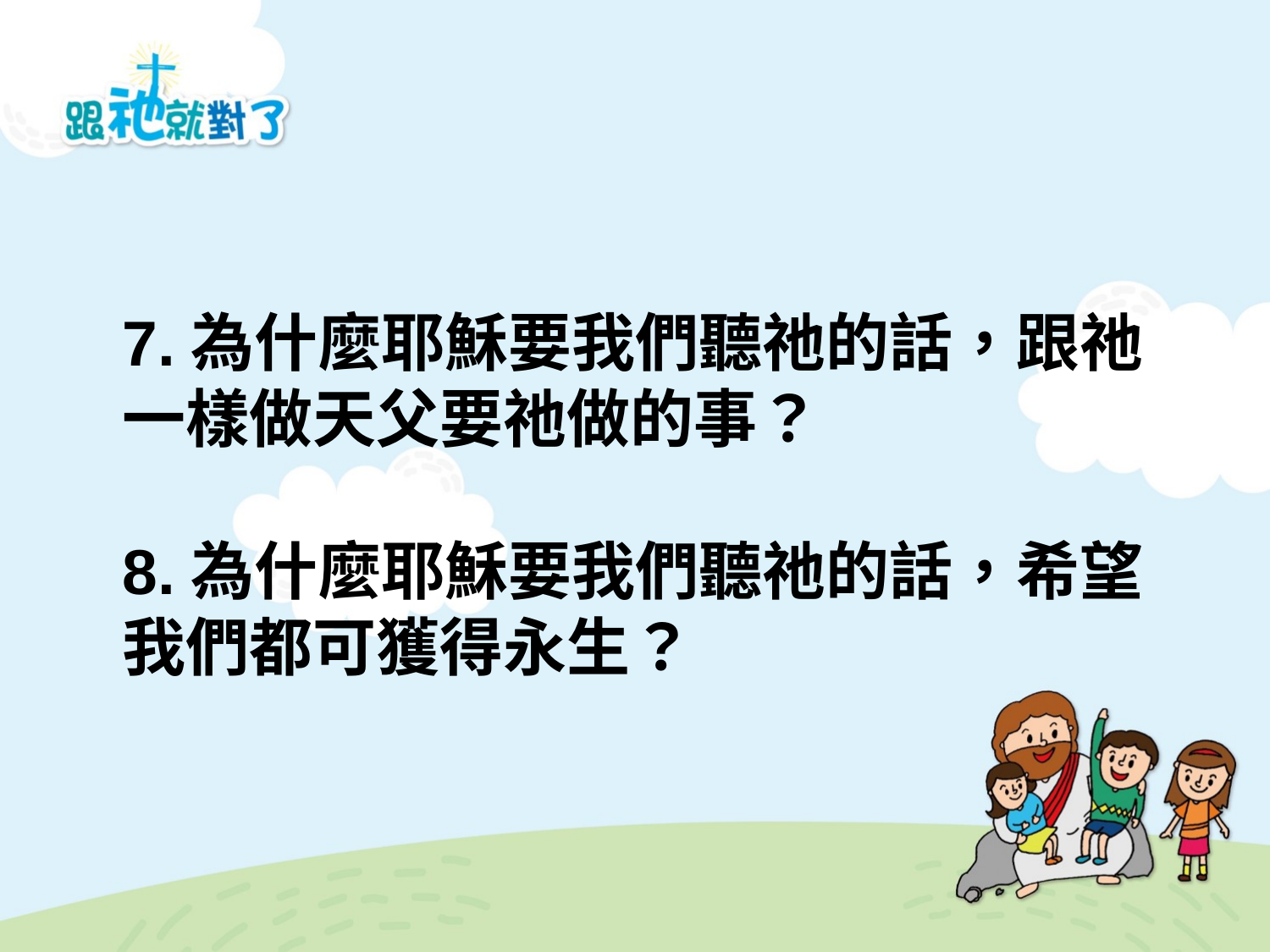

7.為什麼耶穌要我們聽祂的話，跟祂一樣做天父要祂做的事？

8.為什麼耶穌要我們聽祂的話，希望我們都可獲得永生？